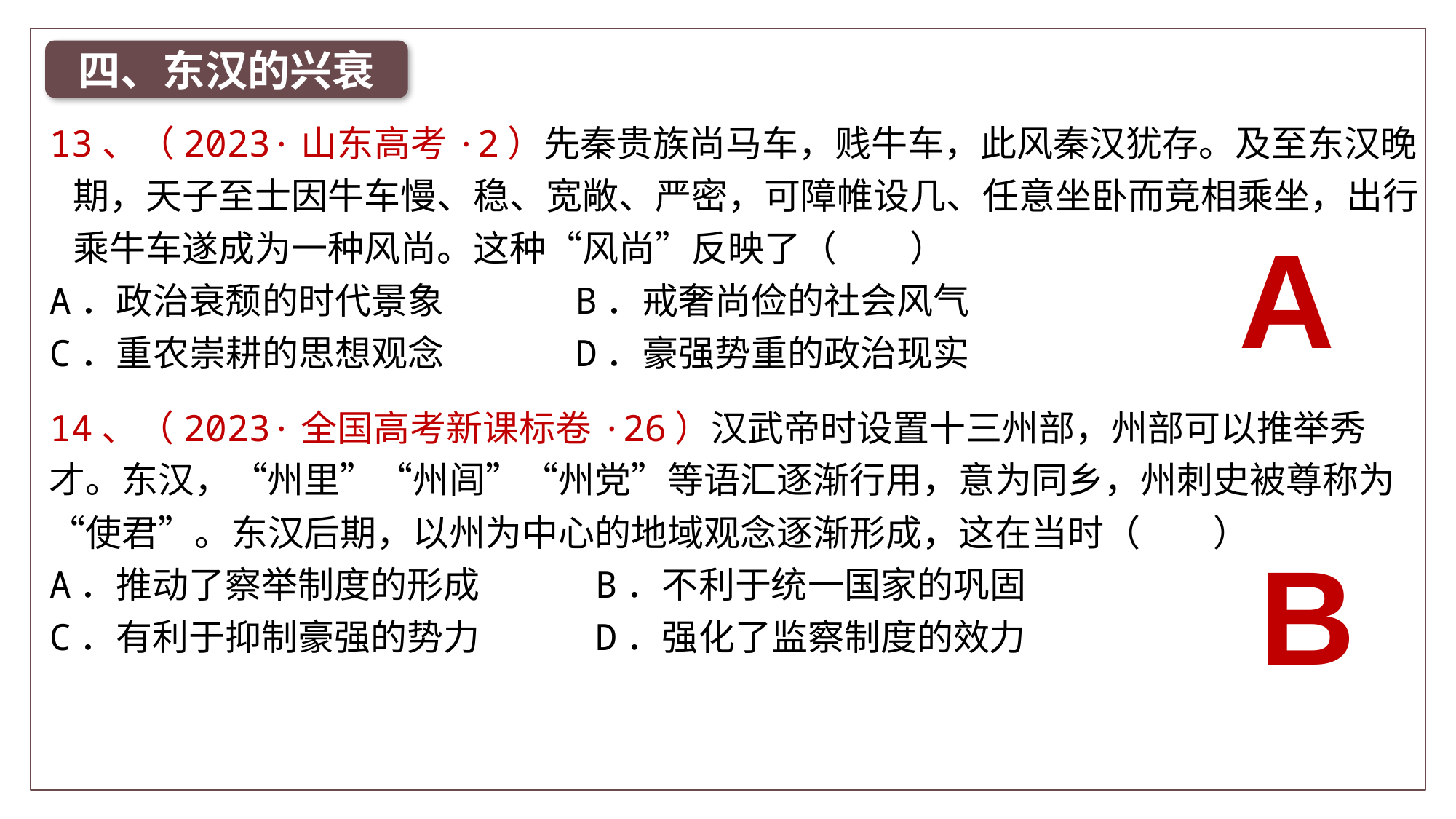

四、东汉的兴衰
13、（2023·山东高考·2）先秦贵族尚马车，贱牛车，此风秦汉犹存。及至东汉晚期，天子至士因牛车慢、稳、宽敞、严密，可障帷设几、任意坐卧而竞相乘坐，出行乘牛车遂成为一种风尚。这种“风尚”反映了（　　）
A．政治衰颓的时代景象               B．戒奢尚俭的社会风气
C．重农崇耕的思想观念               D．豪强势重的政治现实
A
14、（2023·全国高考新课标卷·26）汉武帝时设置十三州部，州部可以推举秀才。东汉，“州里”“州闾”“州党”等语汇逐渐行用，意为同乡，州刺史被尊称为“使君”。东汉后期，以州为中心的地域观念逐渐形成，这在当时（　　）
A．推动了察举制度的形成             B．不利于统一国家的巩固
C．有利于抑制豪强的势力             D．强化了监察制度的效力
B